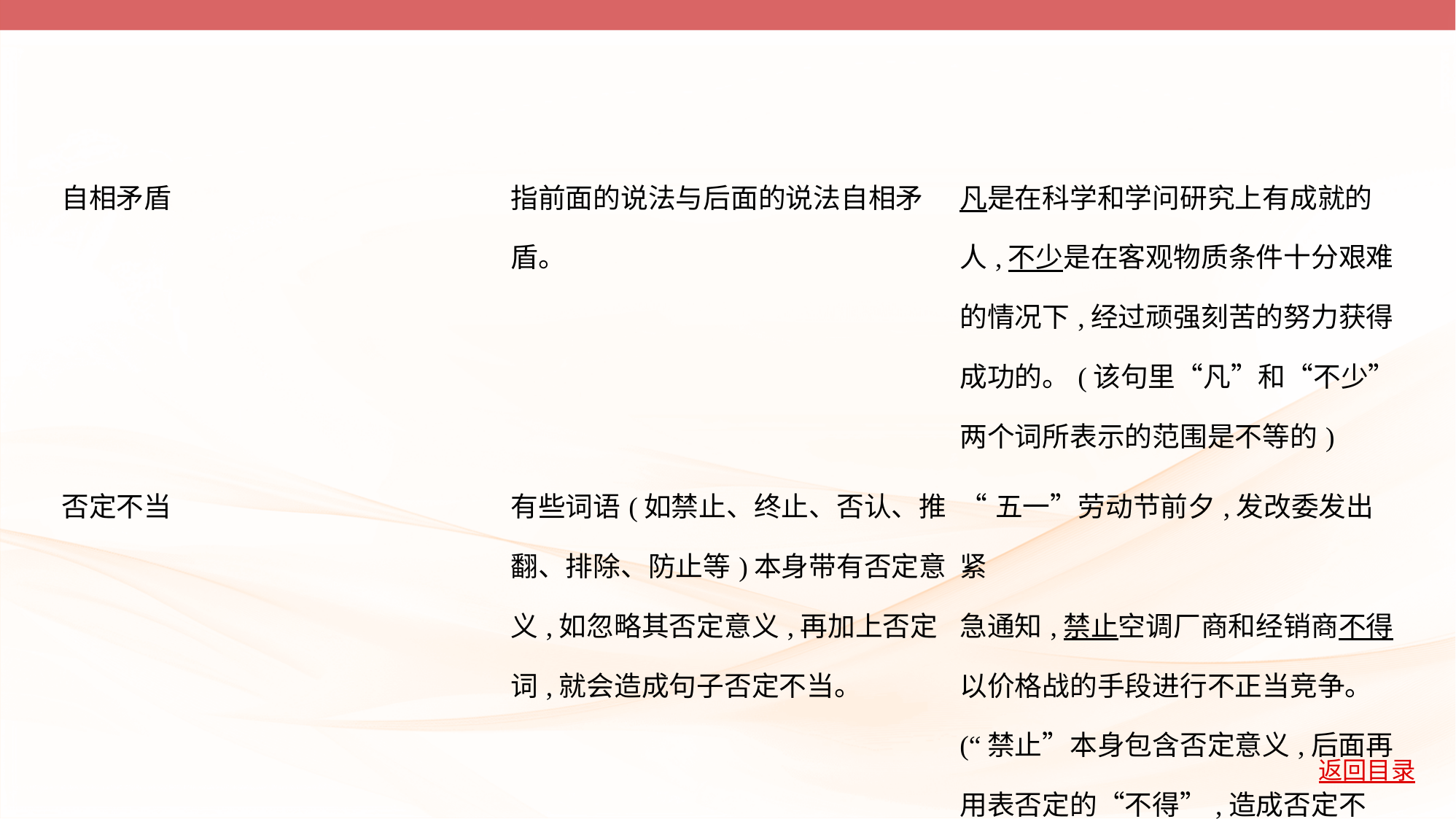

| 自相矛盾 | 指前面的说法与后面的说法自相矛 盾。 | 凡是在科学和学问研究上有成就的 人,不少是在客观物质条件十分艰难 的情况下,经过顽强刻苦的努力获得 成功的。(该句里“凡”和“不少” 两个词所表示的范围是不等的) |
| --- | --- | --- |
| 否定不当 | 有些词语(如禁止、终止、否认、推 翻、排除、防止等)本身带有否定意 义,如忽略其否定意义,再加上否定 词,就会造成句子否定不当。 | “五一”劳动节前夕,发改委发出紧 急通知,禁止空调厂商和经销商不得 以价格战的手段进行不正当竞争。 (“禁止”本身包含否定意义,后面再 用表否定的“不得”,造成否定不当) |